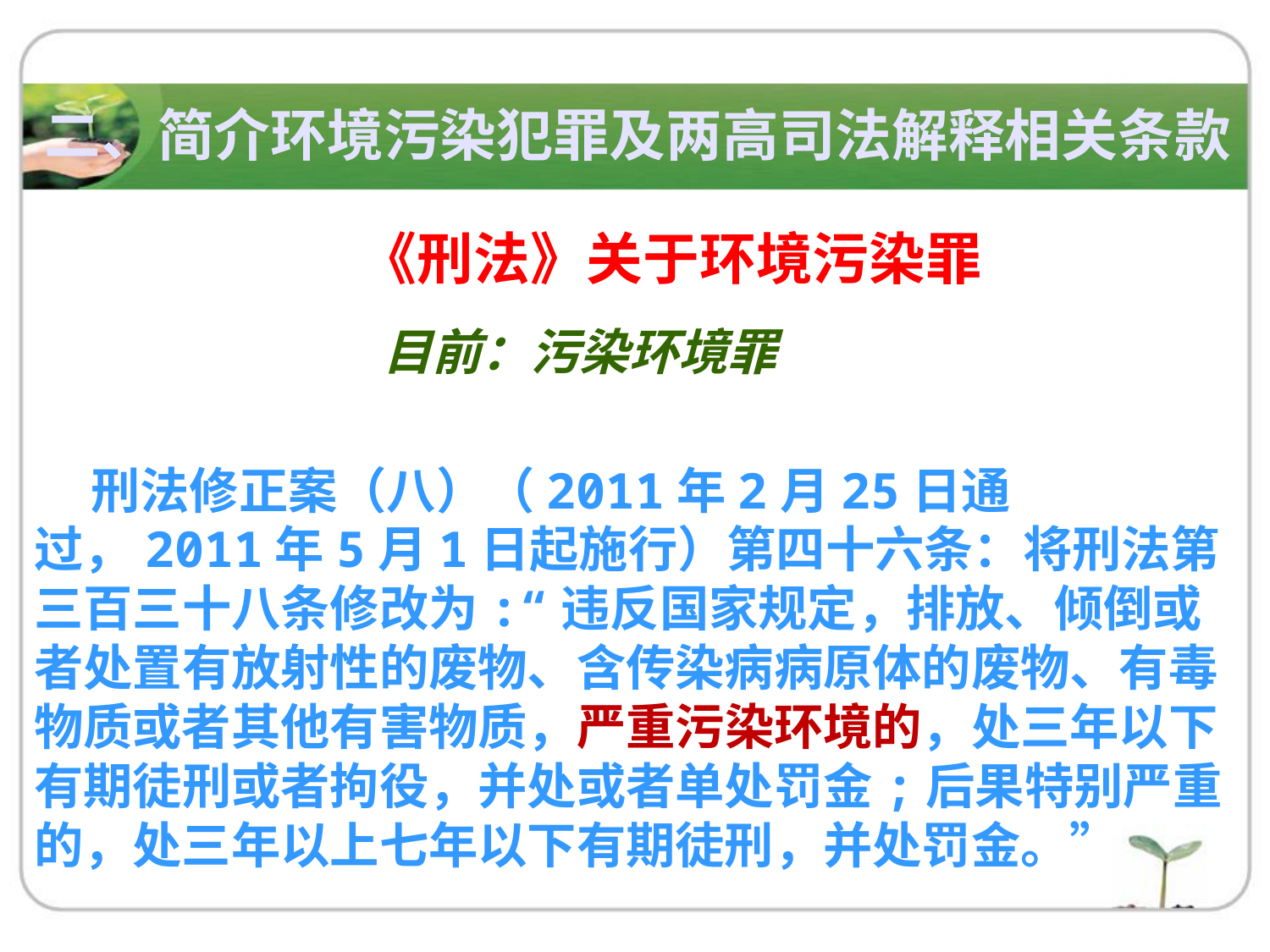

二、简介环境污染犯罪及两高司法解释相关条款
《刑法》关于环境污染罪
                              目前：污染环境罪

    刑法修正案（八）（2011年2月25日通过，2011年5月1日起施行）第四十六条：将刑法第三百三十八条修改为:“违反国家规定，排放、倾倒或者处置有放射性的废物、含传染病病原体的废物、有毒物质或者其他有害物质，严重污染环境的，处三年以下有期徒刑或者拘役，并处或者单处罚金;后果特别严重的，处三年以上七年以下有期徒刑，并处罚金。”